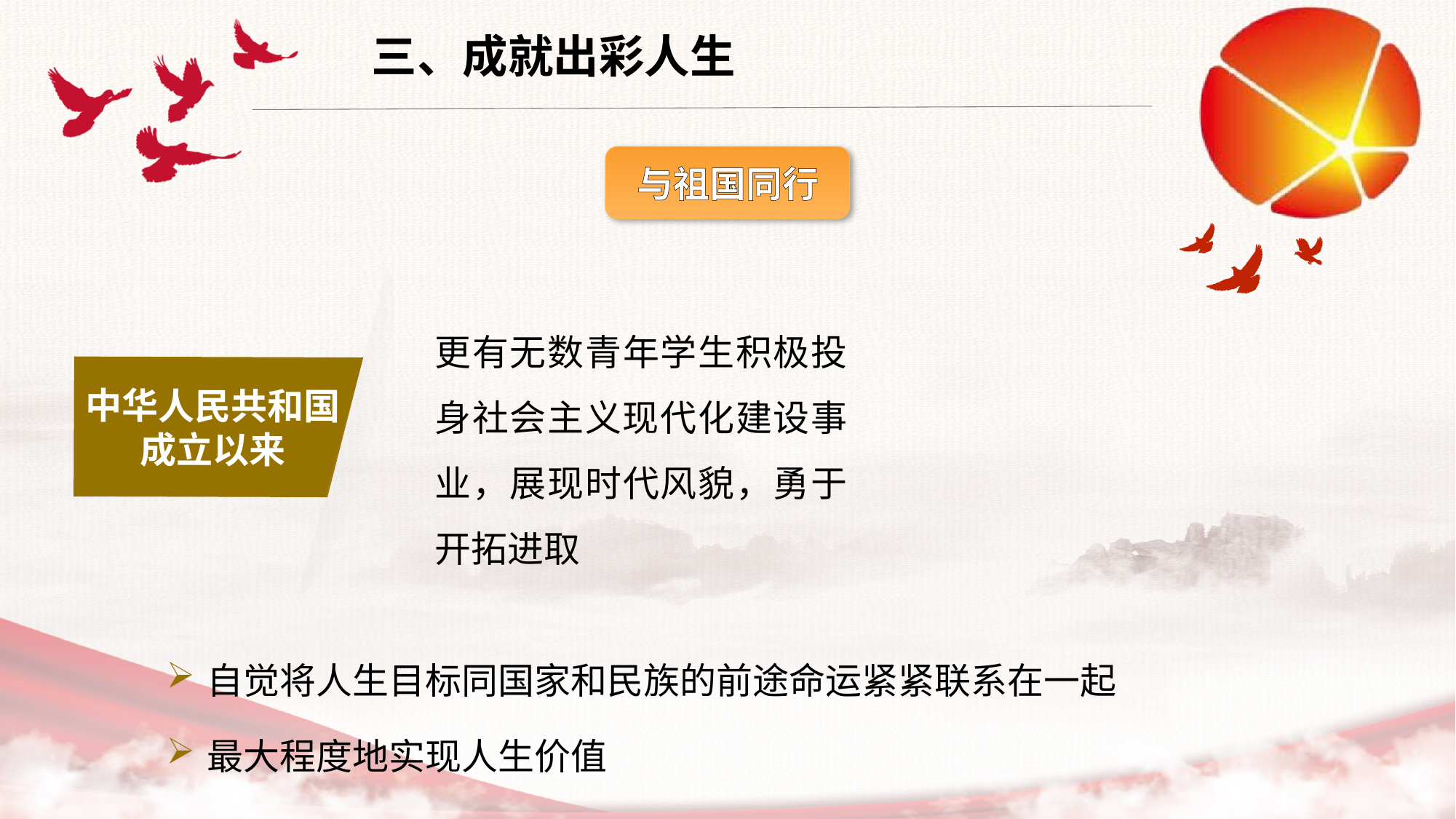

三、成就出彩人生
与祖国同行
中华人民共和国成立以来

更有无数青年学生积极投身社会主义现代化建设事业，展现时代风貌，勇于开拓进取
自觉将人生目标同国家和民族的前途命运紧紧联系在一起
最大程度地实现人生价值